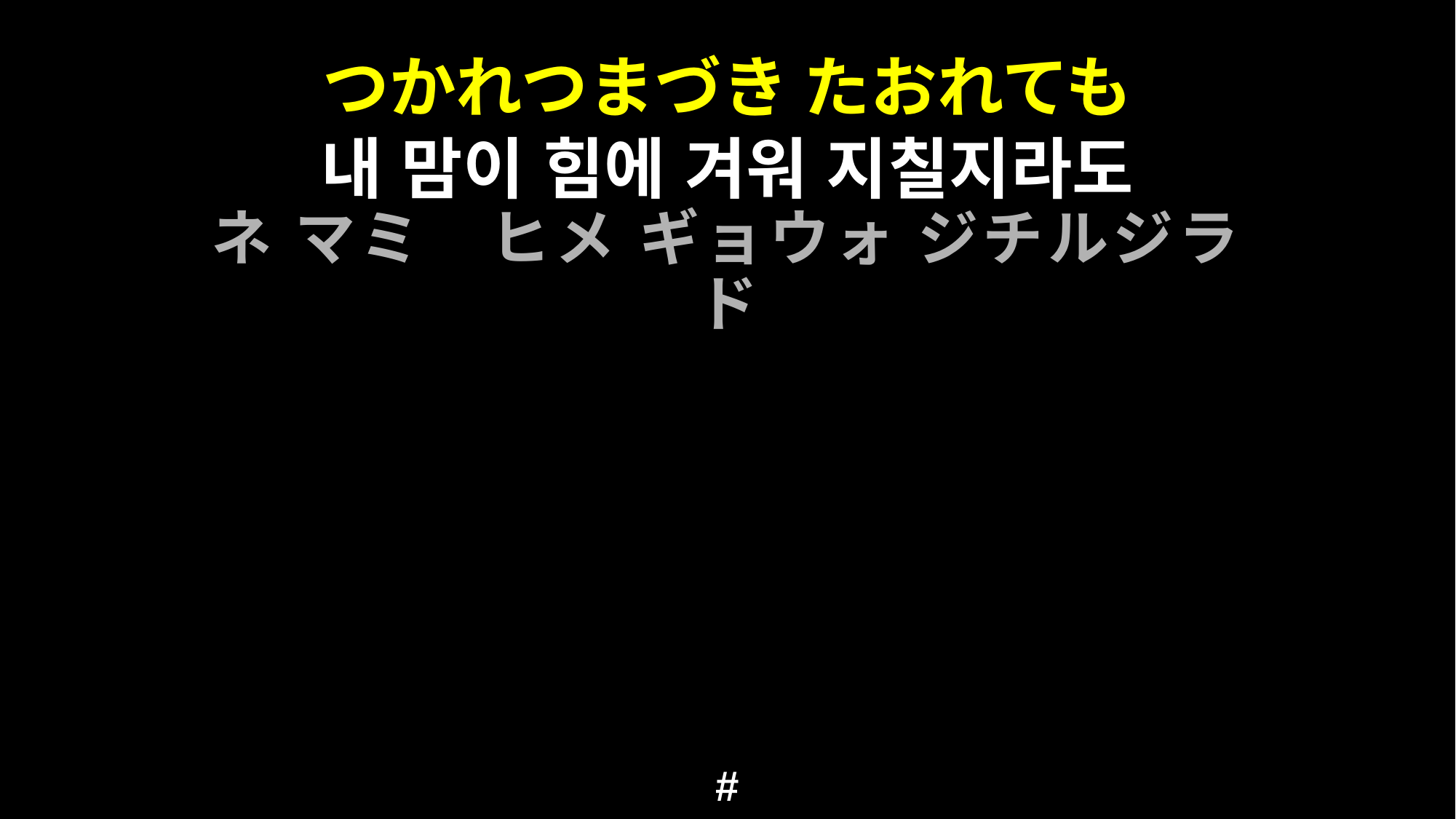

つかれつまづき たおれても
내 맘이 힘에 겨워 지칠지라도
ネ マミ　ヒメ ギョウォ ジチルジラド
#